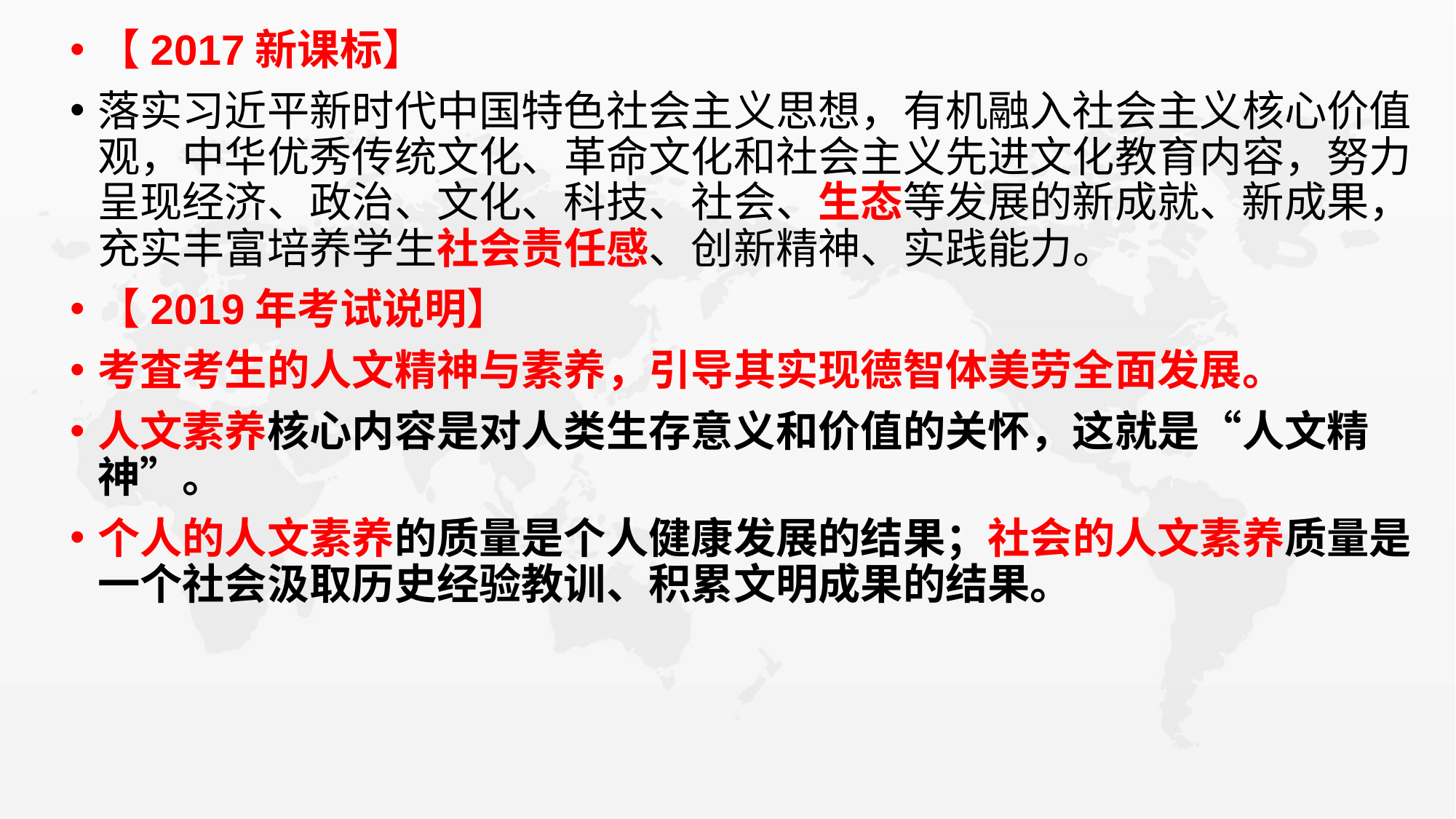

【2017新课标】
落实习近平新时代中国特色社会主义思想，有机融入社会主义核心价值观，中华优秀传统文化、革命文化和社会主义先进文化教育内容，努力呈现经济、政治、文化、科技、社会、生态等发展的新成就、新成果，充实丰富培养学生社会责任感、创新精神、实践能力。
【2019年考试说明】
考査考生的人文精神与素养，引导其实现德智体美劳全面发展。
人文素养核心内容是对人类生存意义和价值的关怀，这就是“人文精神”。
个人的人文素养的质量是个人健康发展的结果；社会的人文素养质量是一个社会汲取历史经验教训、积累文明成果的结果。